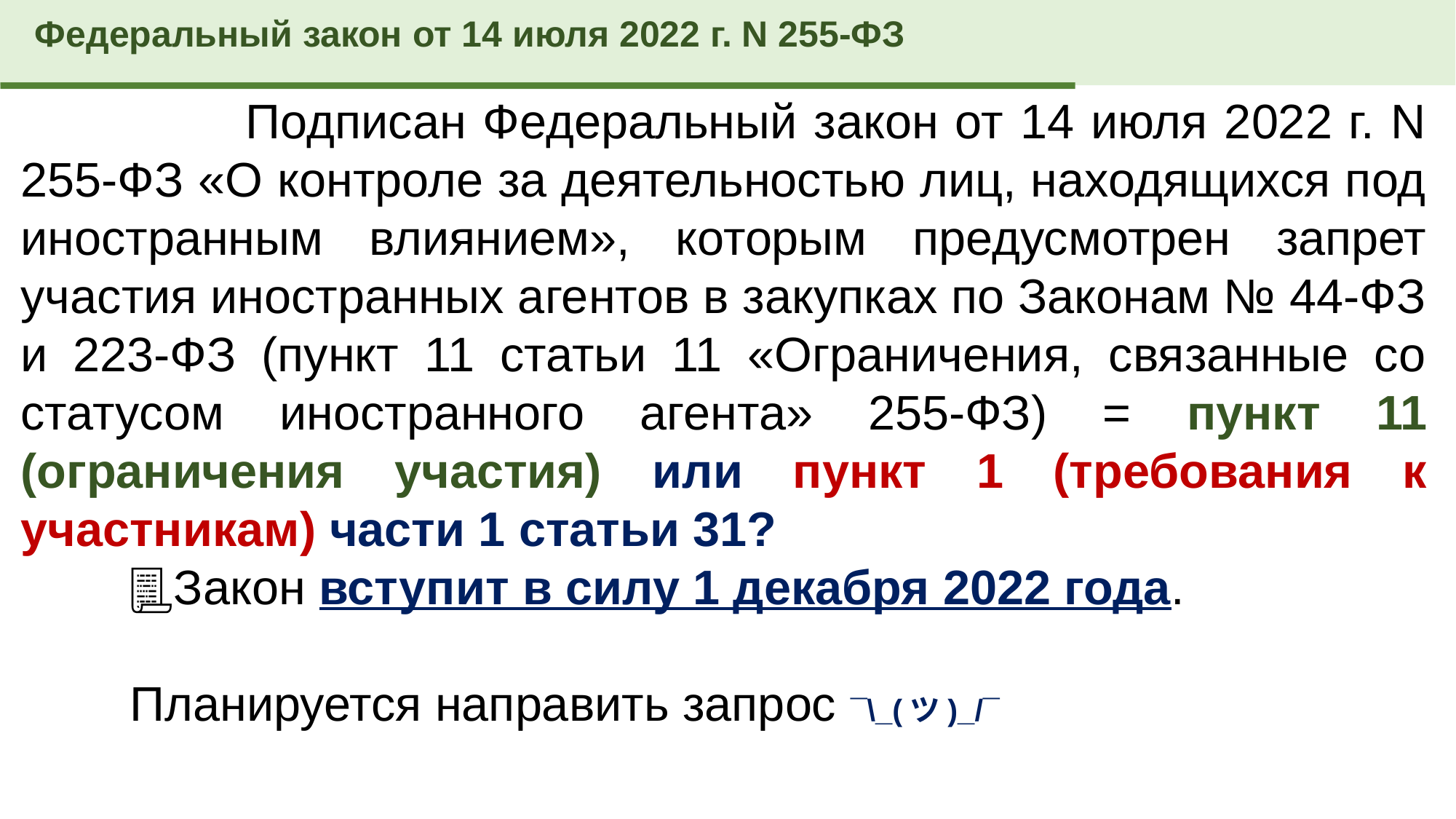

Федеральный закон от 14 июля 2022 г. N 255-ФЗ
	  	Подписан Федеральный закон от 14 июля 2022 г. N 255-ФЗ «О контроле за деятельностью лиц, находящихся под иностранным влиянием», которым предусмотрен запрет участия иностранных агентов в закупках по Законам № 44-ФЗ и 223-ФЗ (пункт 11 статьи 11 «Ограничения, связанные со статусом иностранного агента» 255-ФЗ) = пункт 11 (ограничения участия) или пункт 1 (требования к участникам) части 1 статьи 31?
	📃Закон вступит в силу 1 декабря 2022 года.

	Планируется направить запрос ¯\_(ツ)_/¯